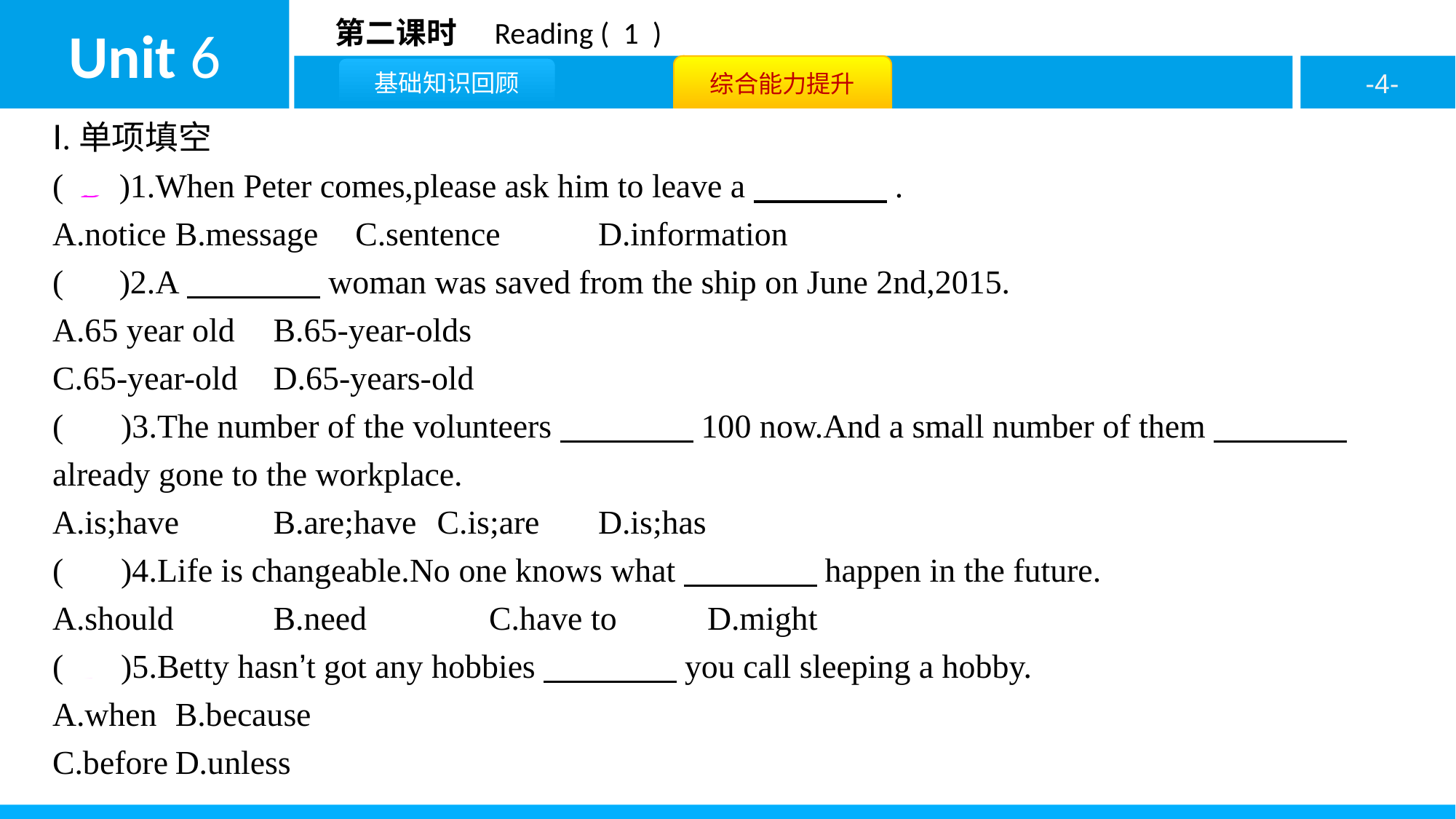

Ⅰ.单项填空
(  B  )1.When Peter comes,please ask him to leave a　　　　.
A.notice	B.message	C.sentence	D.information
(  C  )2.A　　　　woman was saved from the ship on June 2nd,2015.
A.65 year old	B.65-year-olds
C.65-year-old	D.65-years-old
(  A  )3.The number of the volunteers　　　　100 now.And a small number of them　　　　already gone to the workplace.
A.is;have	B.are;have	C.is;are	D.is;has
(  D  )4.Life is changeable.No one knows what　　　　happen in the future.
A.should		B.need		C.have to	D.might
(  D  )5.Betty hasn’t got any hobbies　　　　you call sleeping a hobby.
A.when	B.because
C.before	D.unless